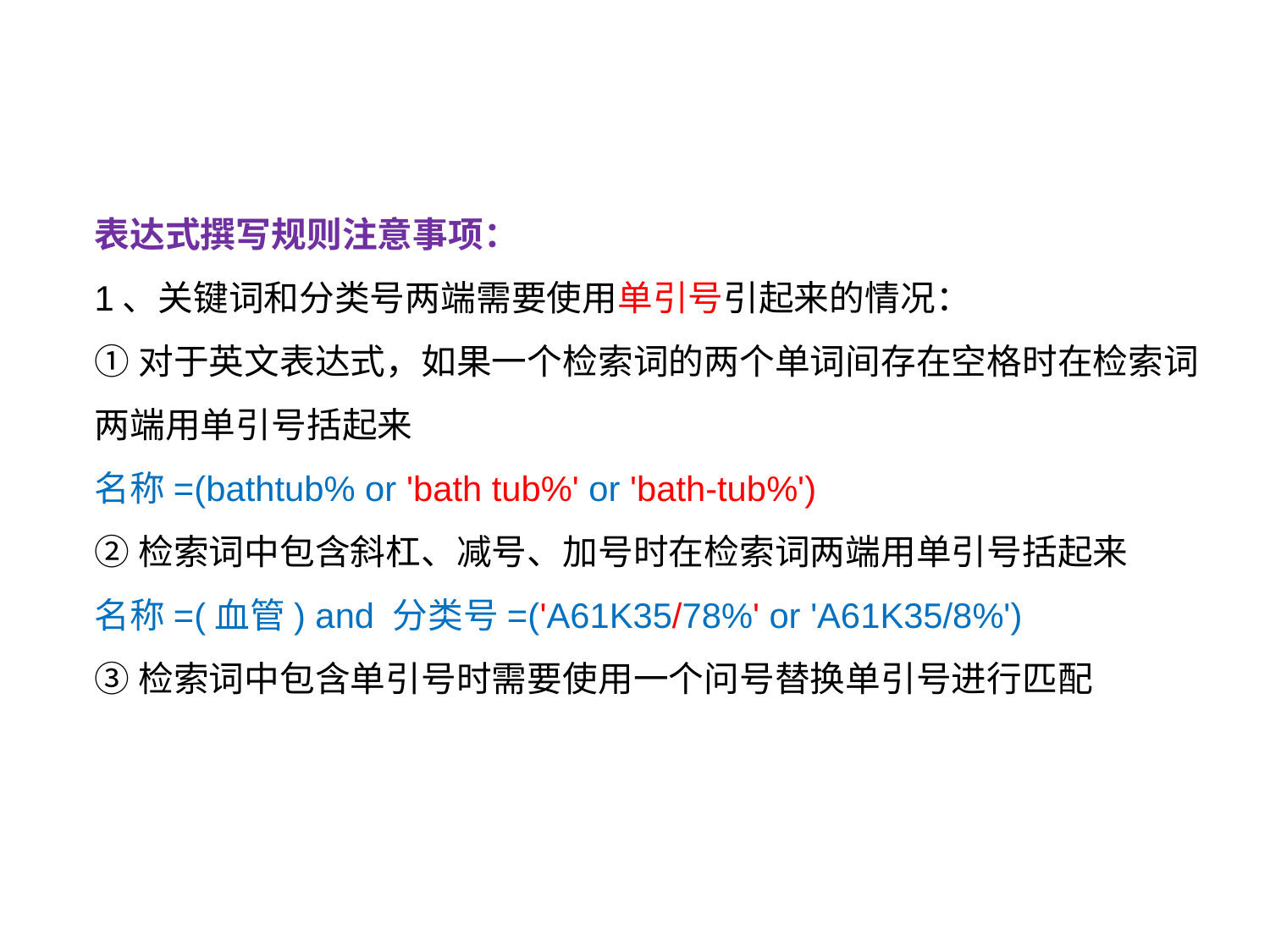

检索技术及应用实例1
二、平台检索功能

表达式撰写规则注意事项：
1、关键词和分类号两端需要使用单引号引起来的情况：
①对于英文表达式，如果一个检索词的两个单词间存在空格时在检索词
两端用单引号括起来
名称=(bathtub% or 'bath tub%' or 'bath-tub%')
②检索词中包含斜杠、减号、加号时在检索词两端用单引号括起来
名称=(血管) and 分类号=('A61K35/78%' or 'A61K35/8%')
③检索词中包含单引号时需要使用一个问号替换单引号进行匹配